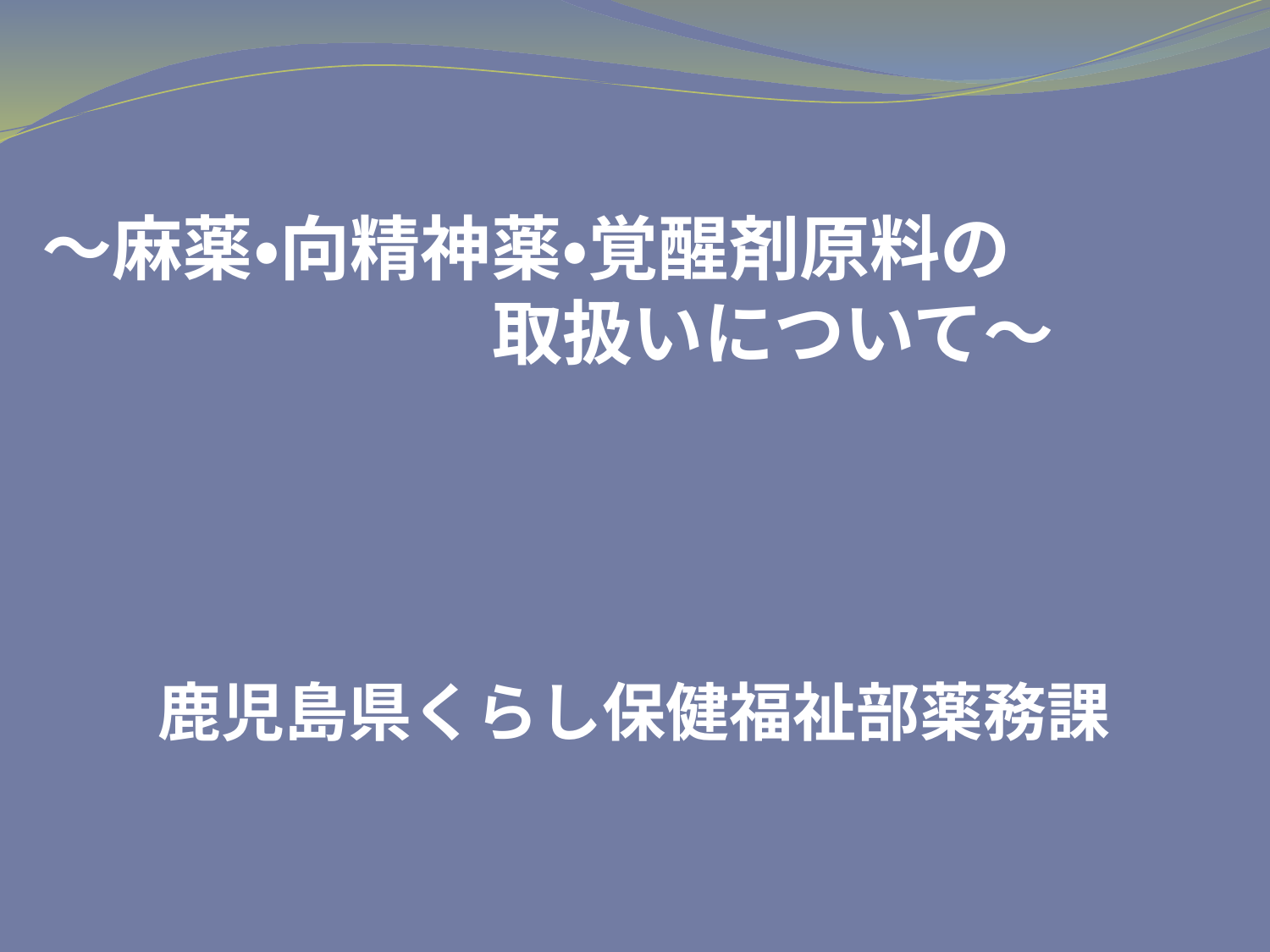

～麻薬・向精神薬・覚醒剤原料の　　　　　　　取扱いについて～
鹿児島県くらし保健福祉部薬務課